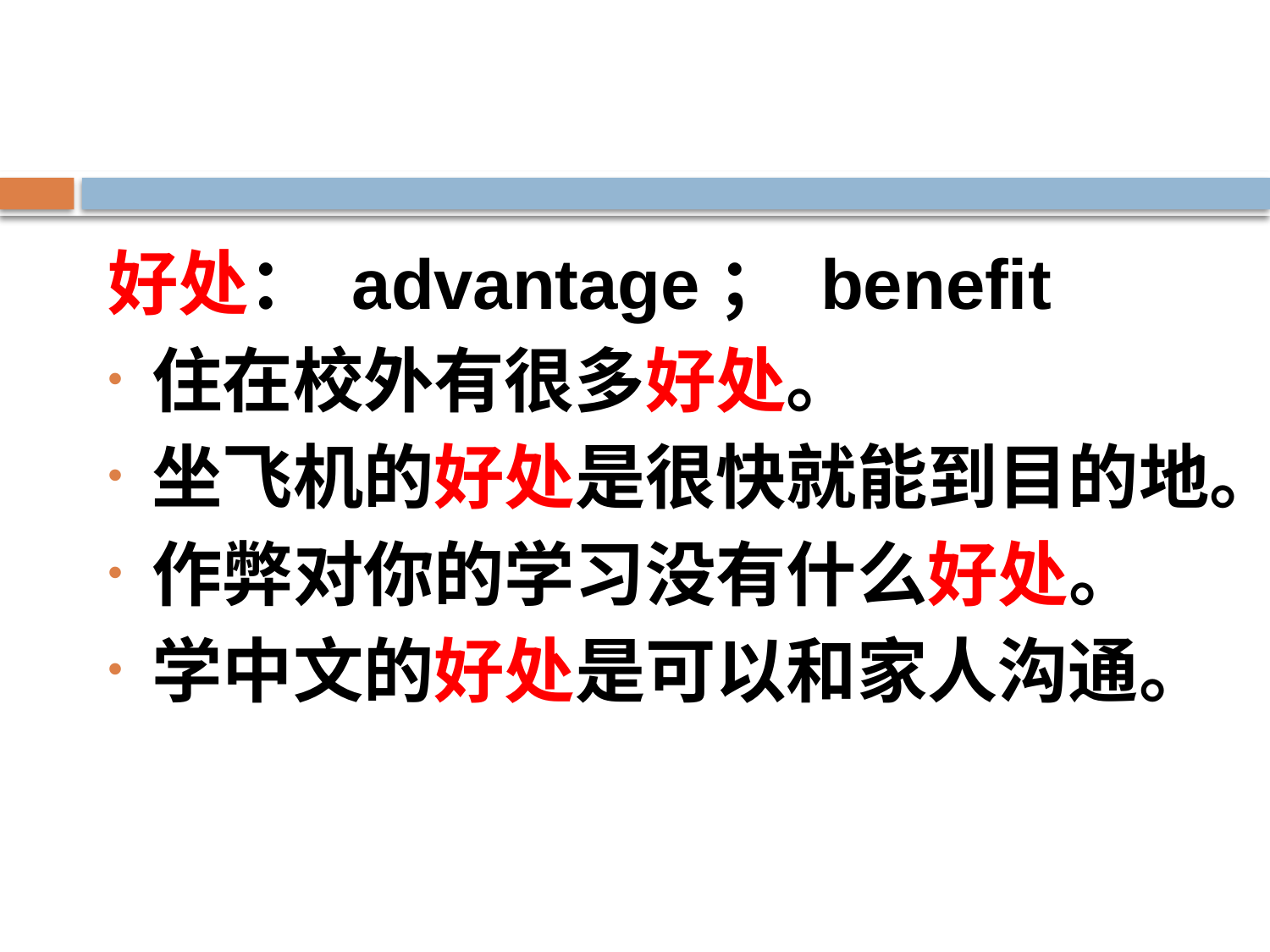

好处： advantage； benefit
住在校外有很多好处。
坐飞机的好处是很快就能到目的地。
作弊对你的学习没有什么好处。
学中文的好处是可以和家人沟通。